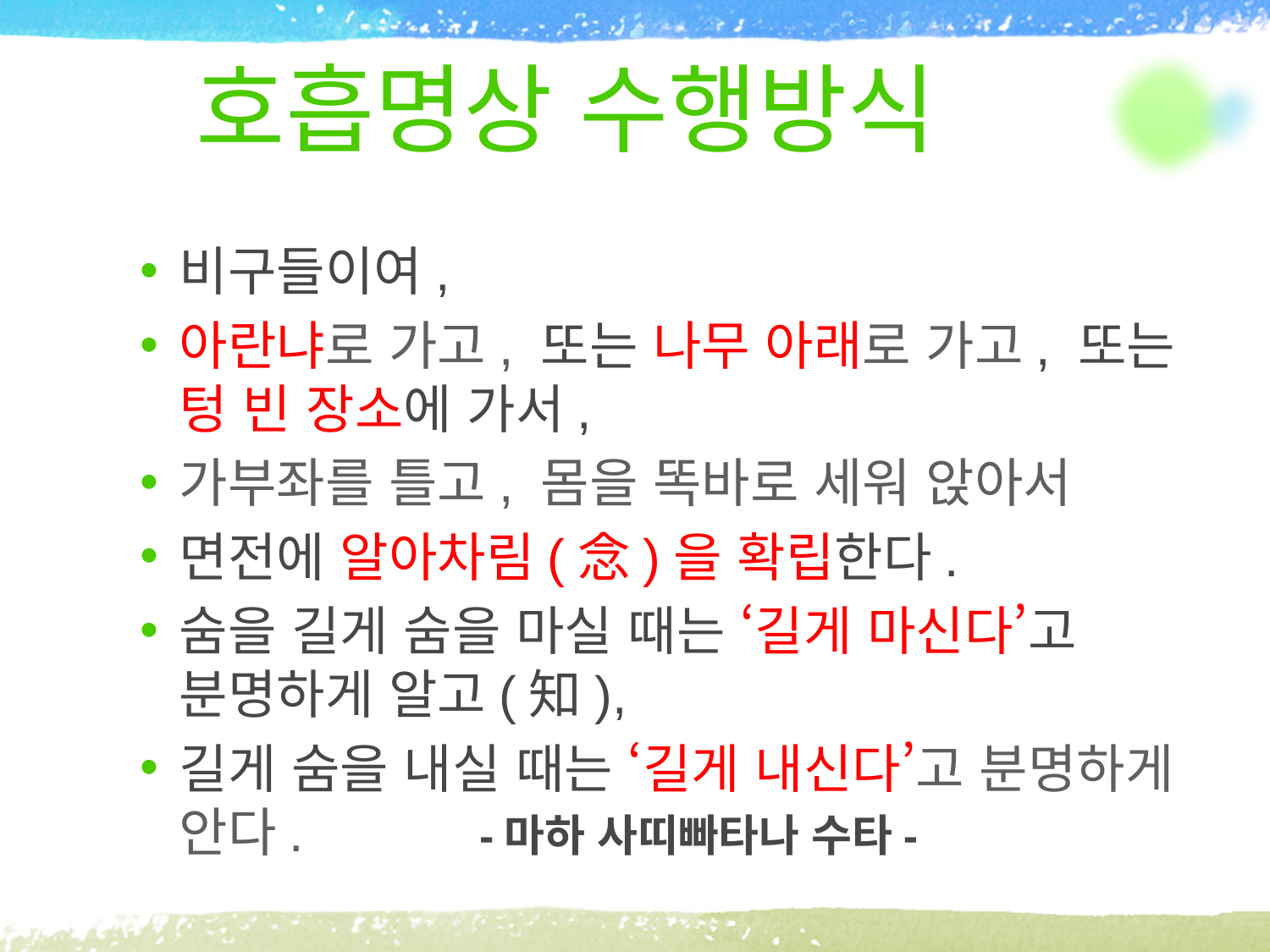

# 호흡명상 수행방식

비구들이여,
아란냐로 가고, 또는 나무 아래로 가고, 또는 텅 빈 장소에 가서,
가부좌를 틀고, 몸을 똑바로 세워 앉아서
면전에 알아차림(念)을 확립한다.
숨을 길게 숨을 마실 때는 ‘길게 마신다’고 분명하게 알고(知),
길게 숨을 내실 때는 ‘길게 내신다’고 분명하게 안다.            -마하 사띠빠타나 수타-